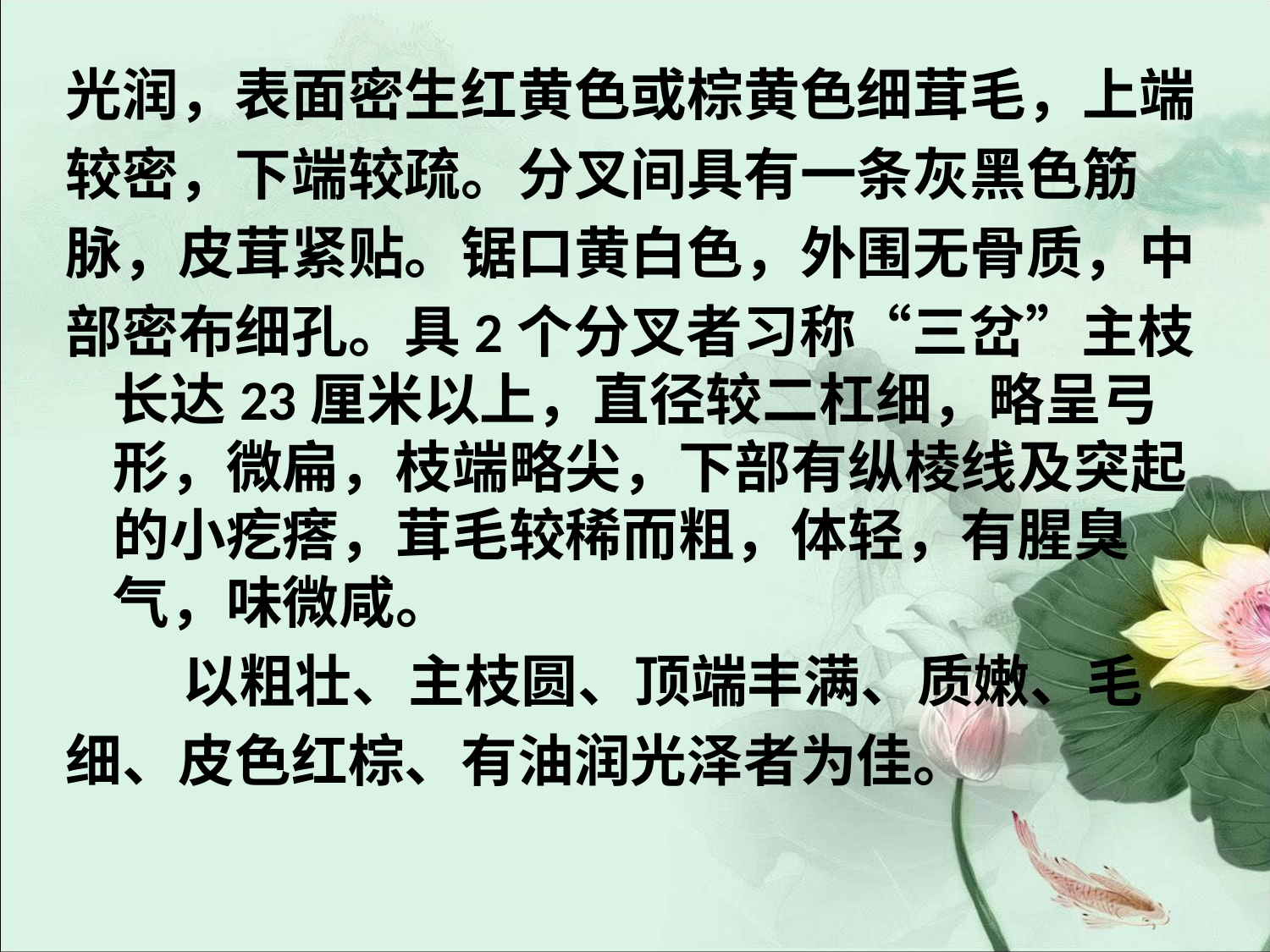

#
光润，表面密生红黄色或棕黄色细茸毛，上端
较密，下端较疏。分叉间具有一条灰黑色筋
脉，皮茸紧贴。锯口黄白色，外围无骨质，中
部密布细孔。具2个分叉者习称“三岔”主枝长达23厘米以上，直径较二杠细，略呈弓形，微扁，枝端略尖，下部有纵棱线及突起的小疙瘩，茸毛较稀而粗，体轻，有腥臭气，味微咸。
        以粗壮、主枝圆、顶端丰满、质嫩、毛
细、皮色红棕、有油润光泽者为佳。